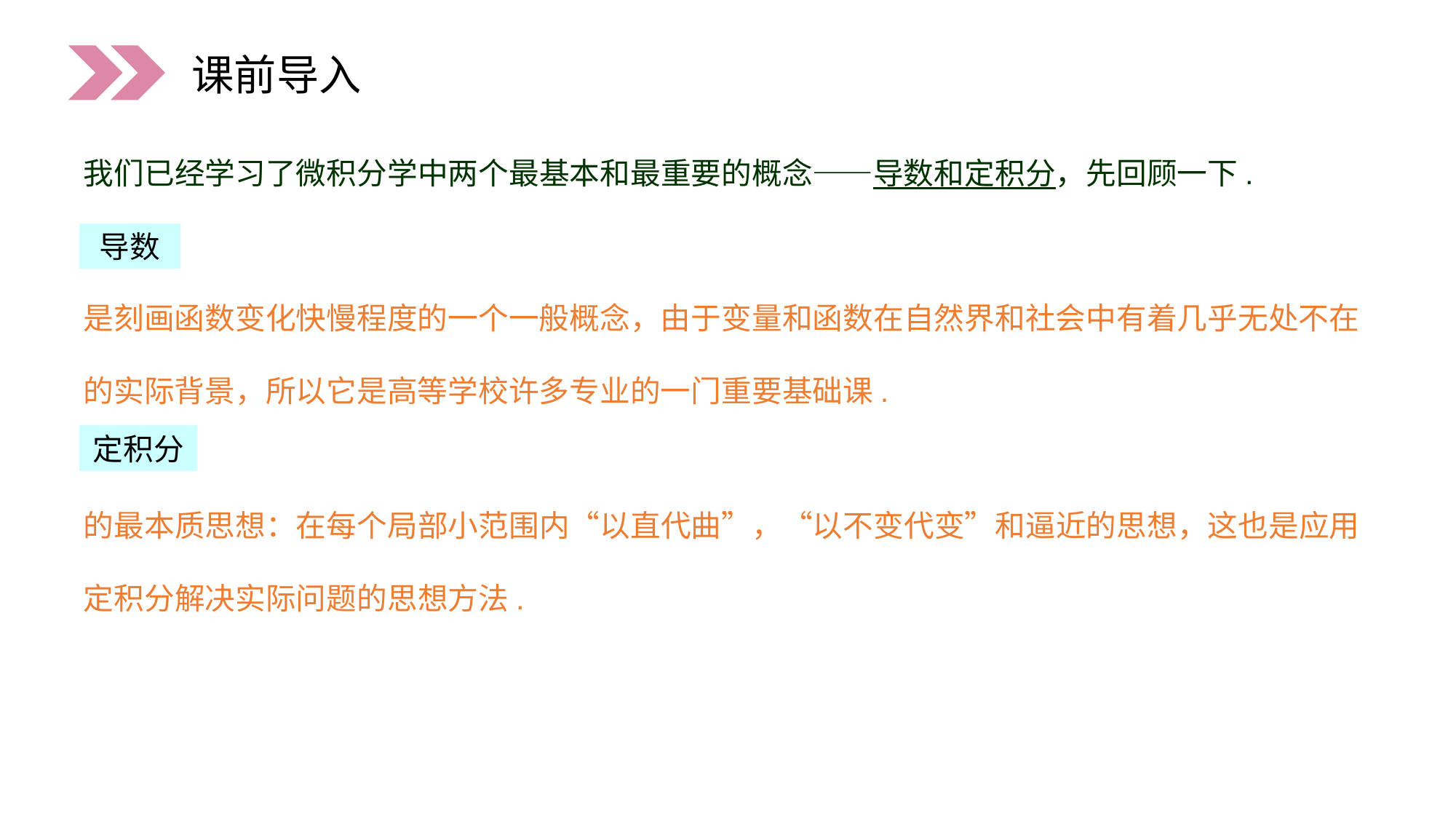

课前导入
我们已经学习了微积分学中两个最基本和最重要的概念——导数和定积分，先回顾一下.
导数
是刻画函数变化快慢程度的一个一般概念，由于变量和函数在自然界和社会中有着几乎无处不在的实际背景，所以它是高等学校许多专业的一门重要基础课.
定积分
的最本质思想：在每个局部小范围内“以直代曲”，“以不变代变”和逼近的思想，这也是应用定积分解决实际问题的思想方法.